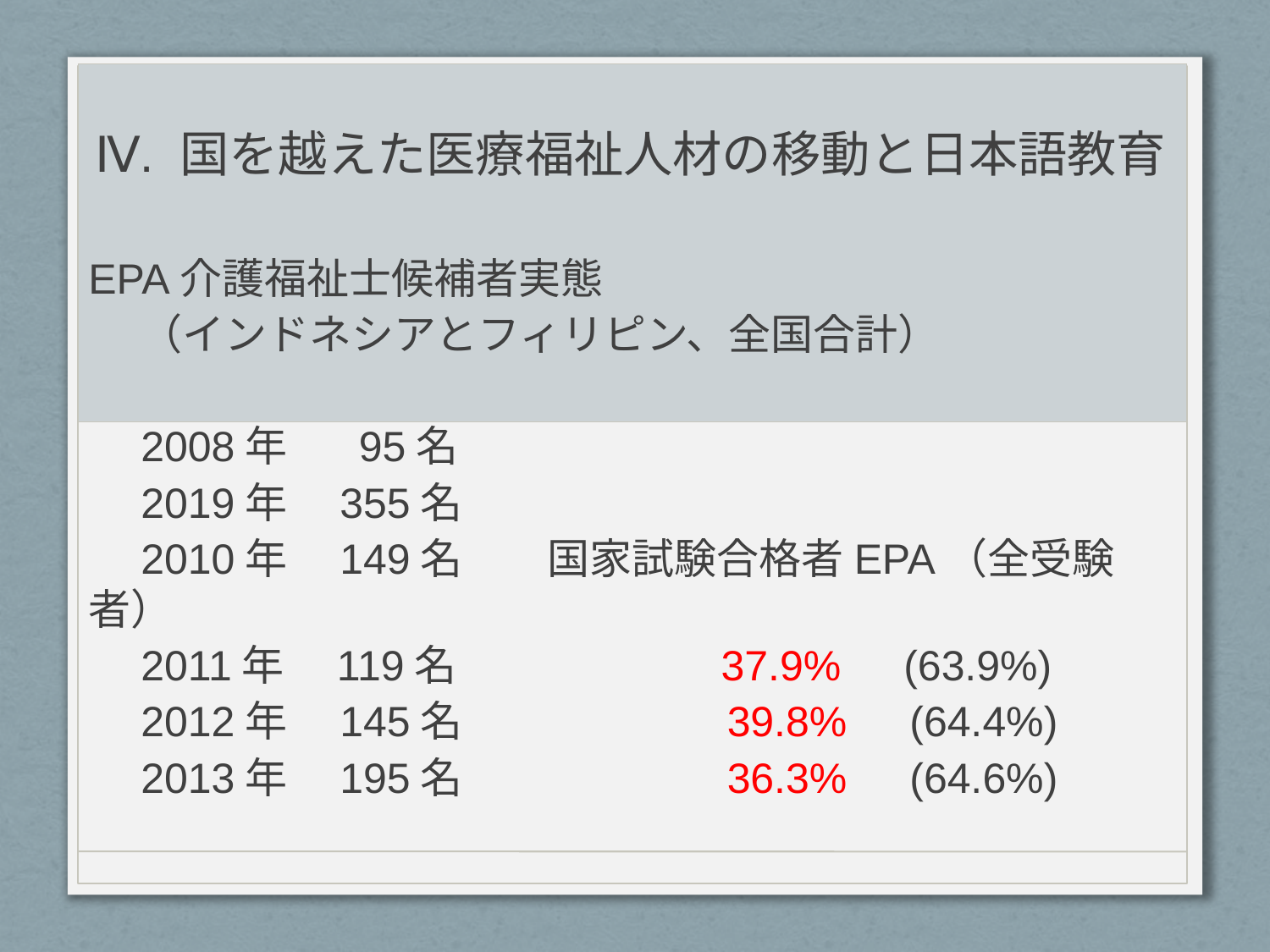

#
Ⅳ. 国を越えた医療福祉人材の移動と日本語教育

EPA介護福祉士候補者実態
　 （インドネシアとフィリピン、全国合計）

　2008年　  95名
　2019年　355名
　2010年　149名　　国家試験合格者EPA（全受験者）
　2011年　119名　　　　　　37.9%　(63.9%)
　2012年　145名　　　　　　39.8%　(64.4%)
　2013年　195名　　　　　　36.3%　(64.6%)